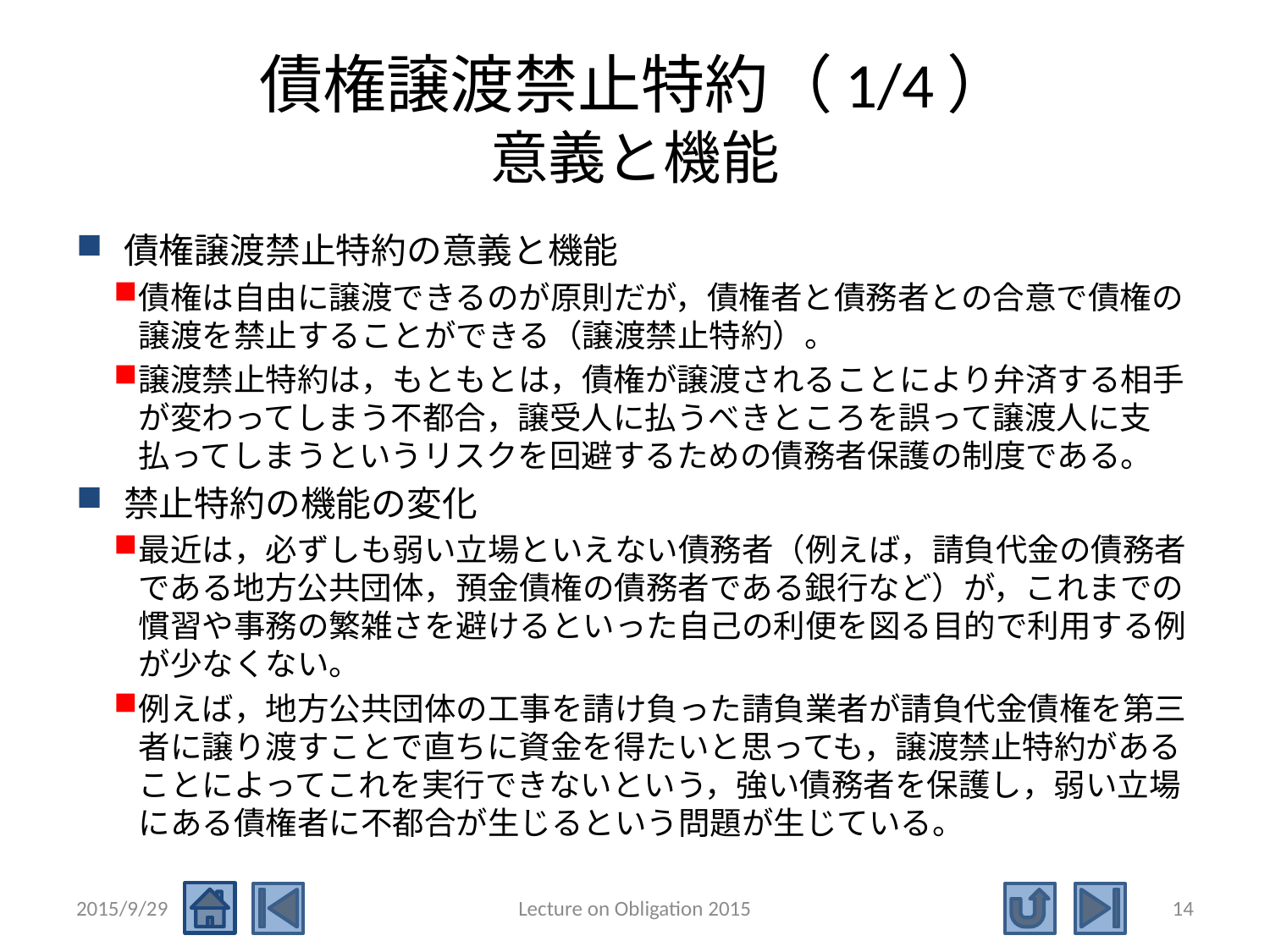

# 債権譲渡禁止特約（1/4） 意義と機能
債権譲渡禁止特約の意義と機能
債権は自由に譲渡できるのが原則だが，債権者と債務者との合意で債権の譲渡を禁止することができる（譲渡禁止特約）。
譲渡禁止特約は，もともとは，債権が譲渡されることにより弁済する相手が変わってしまう不都合，譲受人に払うべきところを誤って譲渡人に支払ってしまうというリスクを回避するための債務者保護の制度である。
禁止特約の機能の変化
最近は，必ずしも弱い立場といえない債務者（例えば，請負代金の債務者である地方公共団体，預金債権の債務者である銀行など）が，これまでの慣習や事務の繁雑さを避けるといった自己の利便を図る目的で利用する例が少なくない。
例えば，地方公共団体の工事を請け負った請負業者が請負代金債権を第三者に譲り渡すことで直ちに資金を得たいと思っても，譲渡禁止特約があることによってこれを実行できないという，強い債務者を保護し，弱い立場にある債権者に不都合が生じるという問題が生じている。
2015/9/29
Lecture on Obligation 2015
14